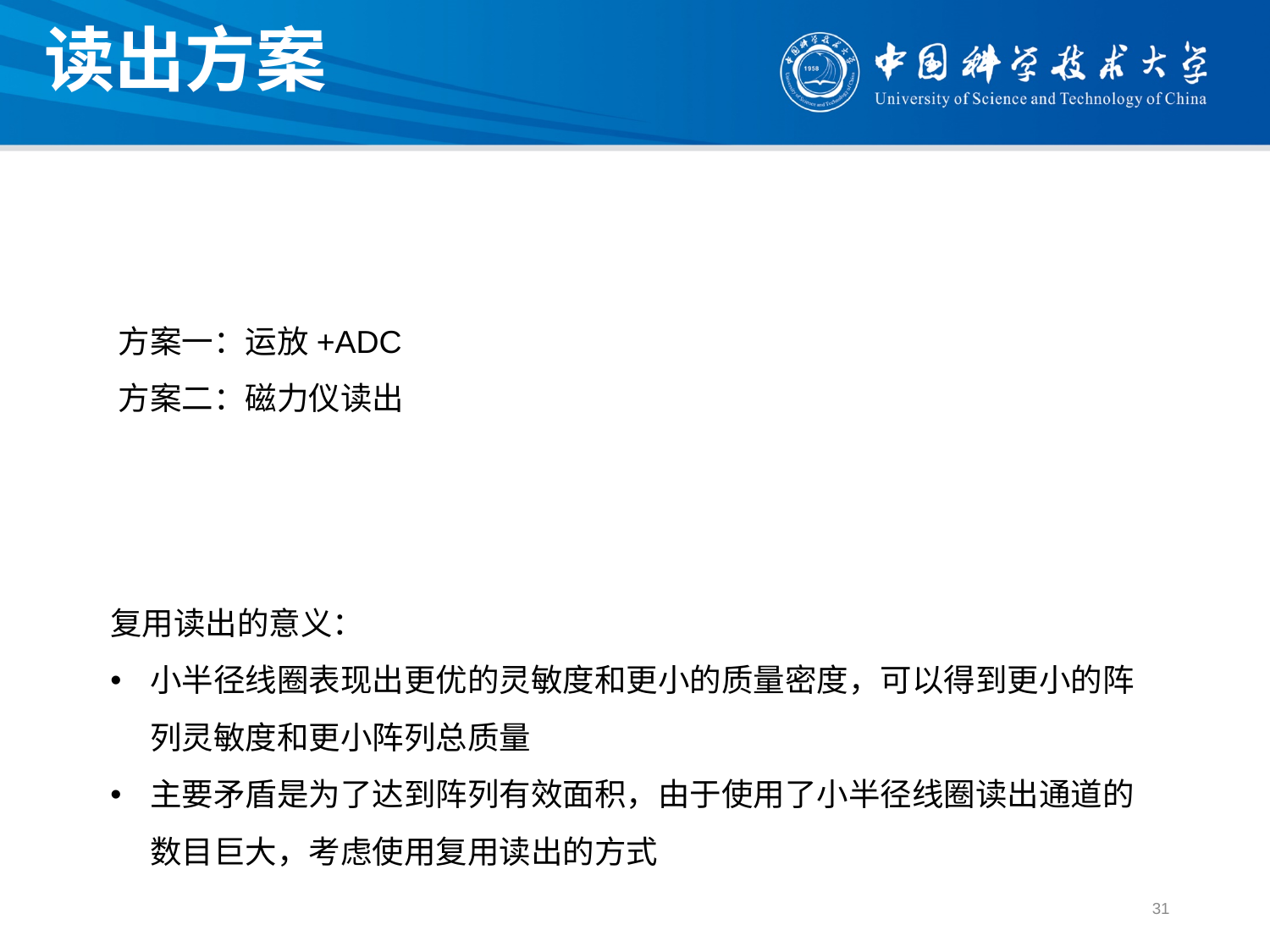

读出方案
方案一：运放+ADC
方案二：磁力仪读出
复用读出的意义：
小半径线圈表现出更优的灵敏度和更小的质量密度，可以得到更小的阵列灵敏度和更小阵列总质量
主要矛盾是为了达到阵列有效面积，由于使用了小半径线圈读出通道的数目巨大，考虑使用复用读出的方式
31